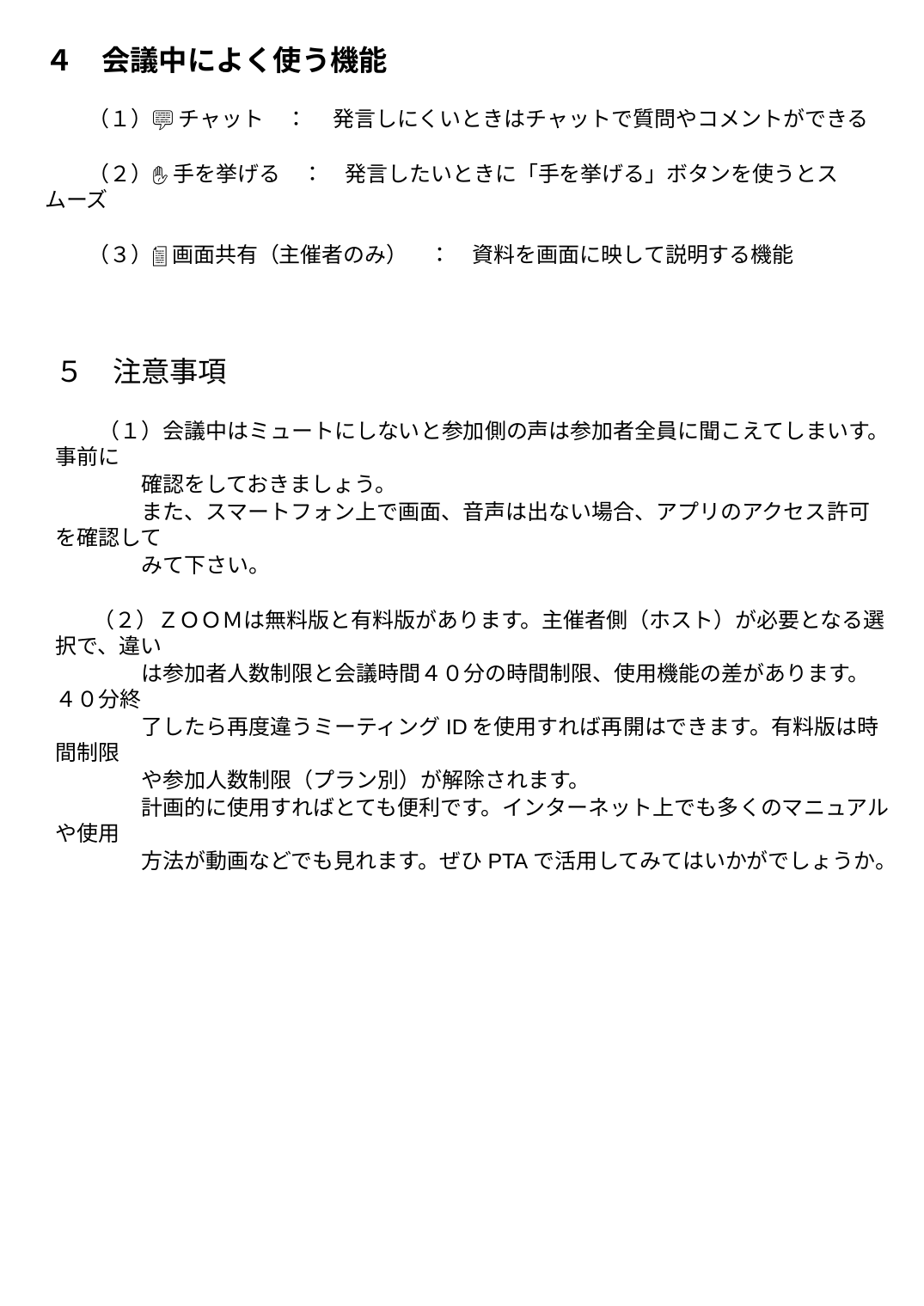

４　会議中によく使う機能

　　（１）💬 チャット　：　 発言しにくいときはチャットで質問やコメントができる

　　（２）✋ 手を挙げる　：　発言したいときに「手を挙げる」ボタンを使うとスムーズ

　　（３）📄 画面共有（主催者のみ）　：　資料を画面に映して説明する機能

５　注意事項

　　（１）会議中はミュートにしないと参加側の声は参加者全員に聞こえてしまいす。事前に
　　　　確認をしておきましょう。
　　　　また、スマートフォン上で画面、音声は出ない場合、アプリのアクセス許可を確認して
　　　　みて下さい。

　　（２）ＺＯＯＭは無料版と有料版があります。主催者側（ホスト）が必要となる選択で、違い
　　　　は参加者人数制限と会議時間４０分の時間制限、使用機能の差があります。４０分終
　　　　了したら再度違うミーティングIDを使用すれば再開はできます。有料版は時間制限
　　　　や参加人数制限（プラン別）が解除されます。
　　　　計画的に使用すればとても便利です。インターネット上でも多くのマニュアルや使用
　　　　方法が動画などでも見れます。ぜひPTAで活用してみてはいかがでしょうか。